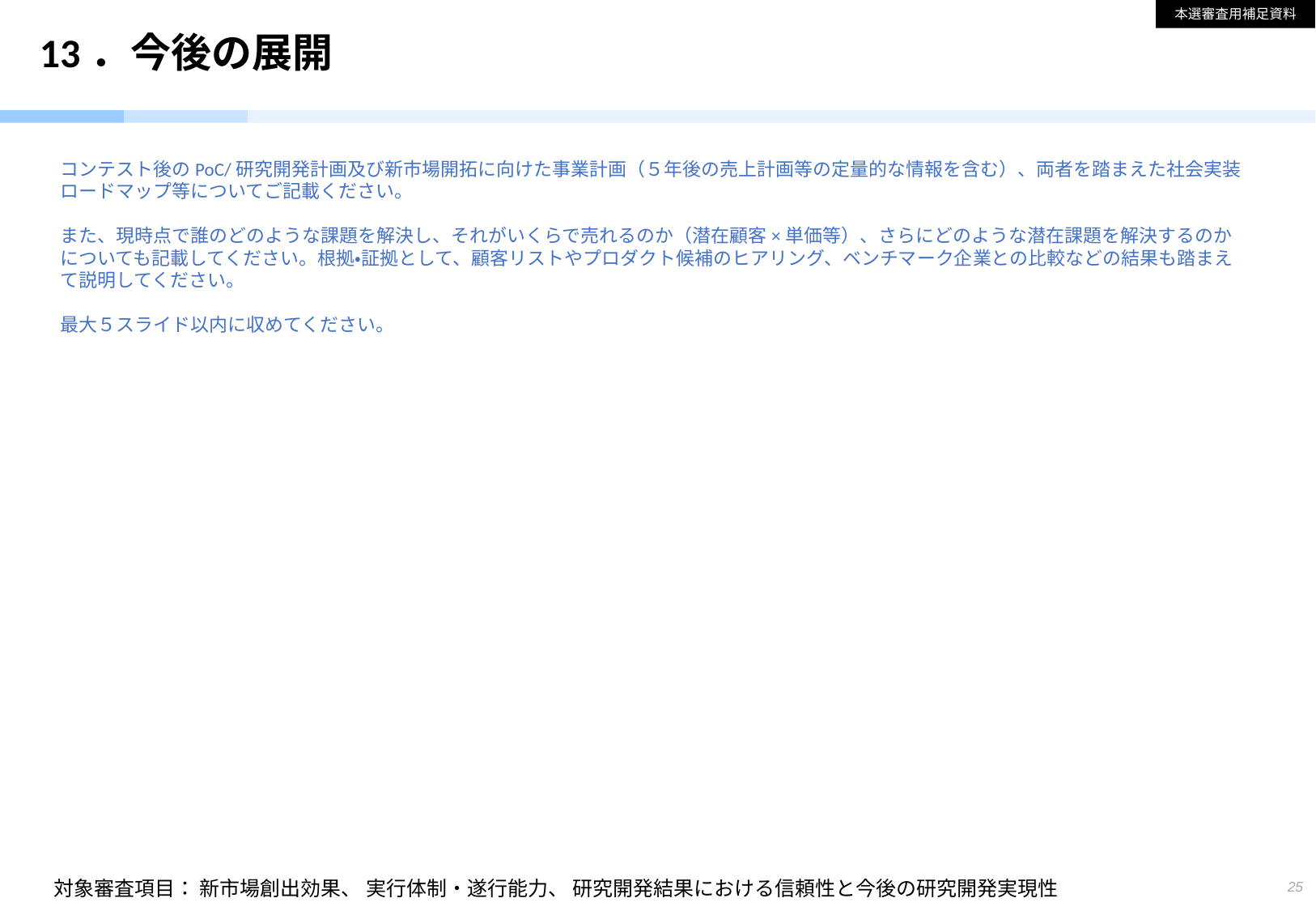

本選審査用補足資料
# 13．今後の展開
コンテスト後のPoC/研究開発計画及び新市場開拓に向けた事業計画（５年後の売上計画等の定量的な情報を含む）、両者を踏まえた社会実装ロードマップ等についてご記載ください。

また、現時点で誰のどのような課題を解決し、それがいくらで売れるのか（潜在顧客×単価等）、さらにどのような潜在課題を解決するのかについても記載してください。根拠・証拠として、顧客リストやプロダクト候補のヒアリング、ベンチマーク企業との比較などの結果も踏まえて説明してください。

最大５スライド以内に収めてください。
25
対象審査項目： 新市場創出効果、 実行体制・遂行能力、 研究開発結果における信頼性と今後の研究開発実現性